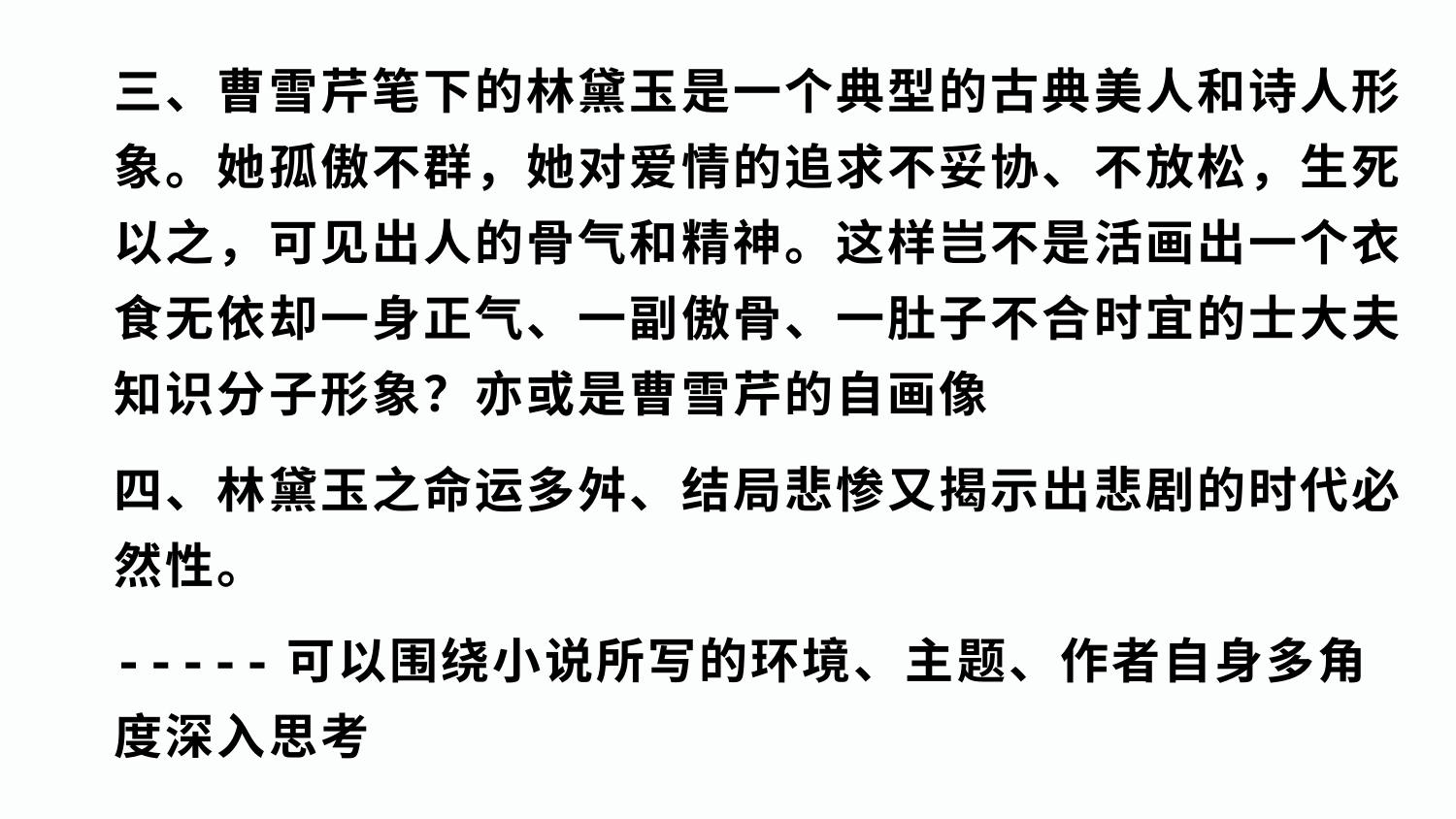

三、曹雪芹笔下的林黛玉是一个典型的古典美人和诗人形象。她孤傲不群，她对爱情的追求不妥协、不放松，生死以之，可见出人的骨气和精神。这样岂不是活画出一个衣食无依却一身正气、一副傲骨、一肚子不合时宜的士大夫知识分子形象？亦或是曹雪芹的自画像
四、林黛玉之命运多舛、结局悲惨又揭示出悲剧的时代必然性。
-----可以围绕小说所写的环境、主题、作者自身多角度深入思考